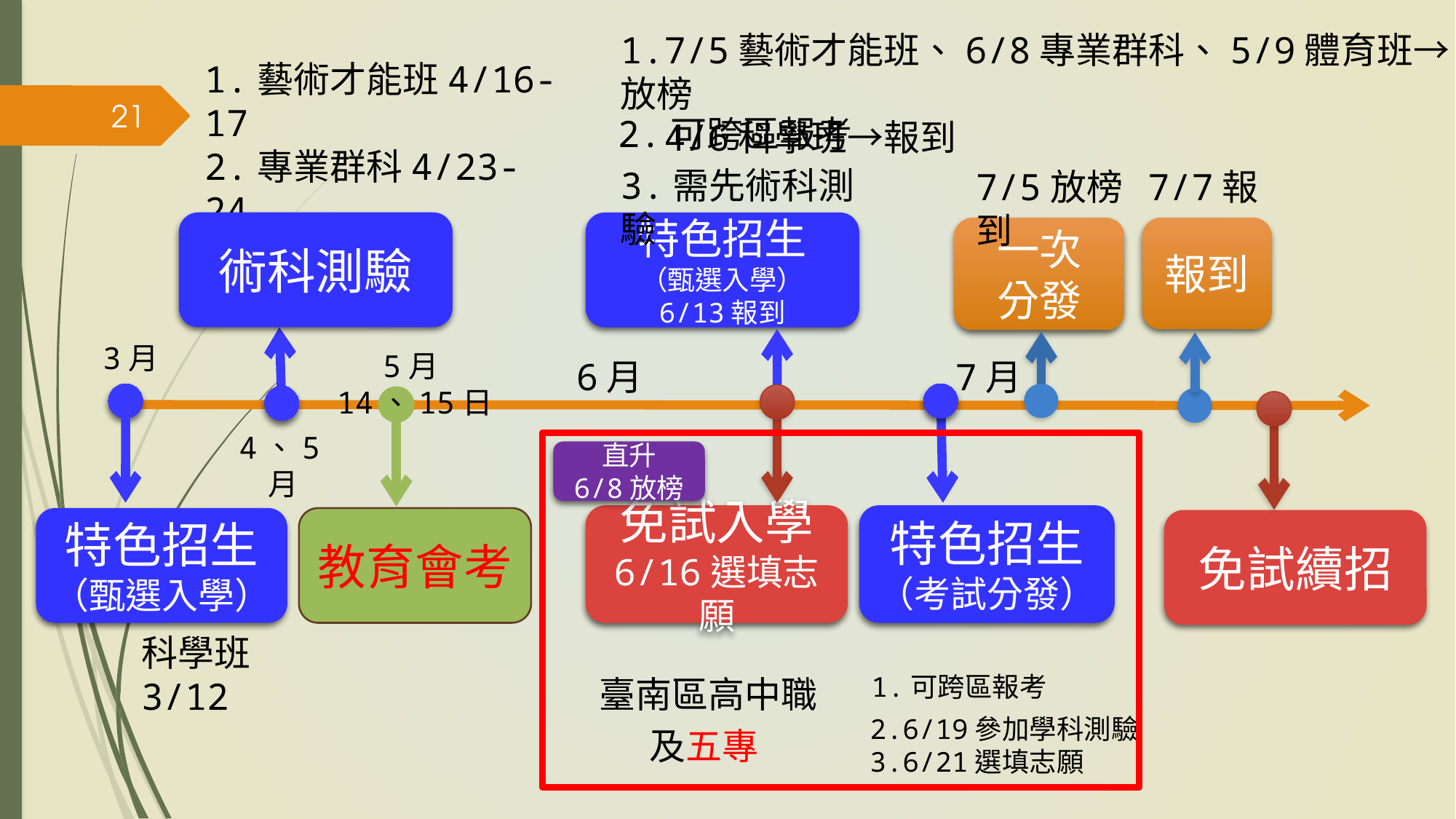

1.7/5藝術才能班、6/8專業群科、5/9體育班→放榜
  4/6科學班→報到
1.藝術才能班4/16-17
2.專業群科4/23-24
3.體育班5/7
21
2.可跨區報考
3.需先術科測驗
7/5放榜  7/7報到
術科測驗
特色招生
（甄選入學）
6/13報到
一次
分發
報到
3月
5月14、15日
7月
6月

4、5月

直升
6/8放榜
特色招生
（考試分發）
免試入學
6/16選填志願
特色招生
（甄選入學）
教育會考
免試續招
科學班
3/12
1.可跨區報考
  臺南區高中職
2.6/19參加學科測驗
3.6/21選填志願
   及五專